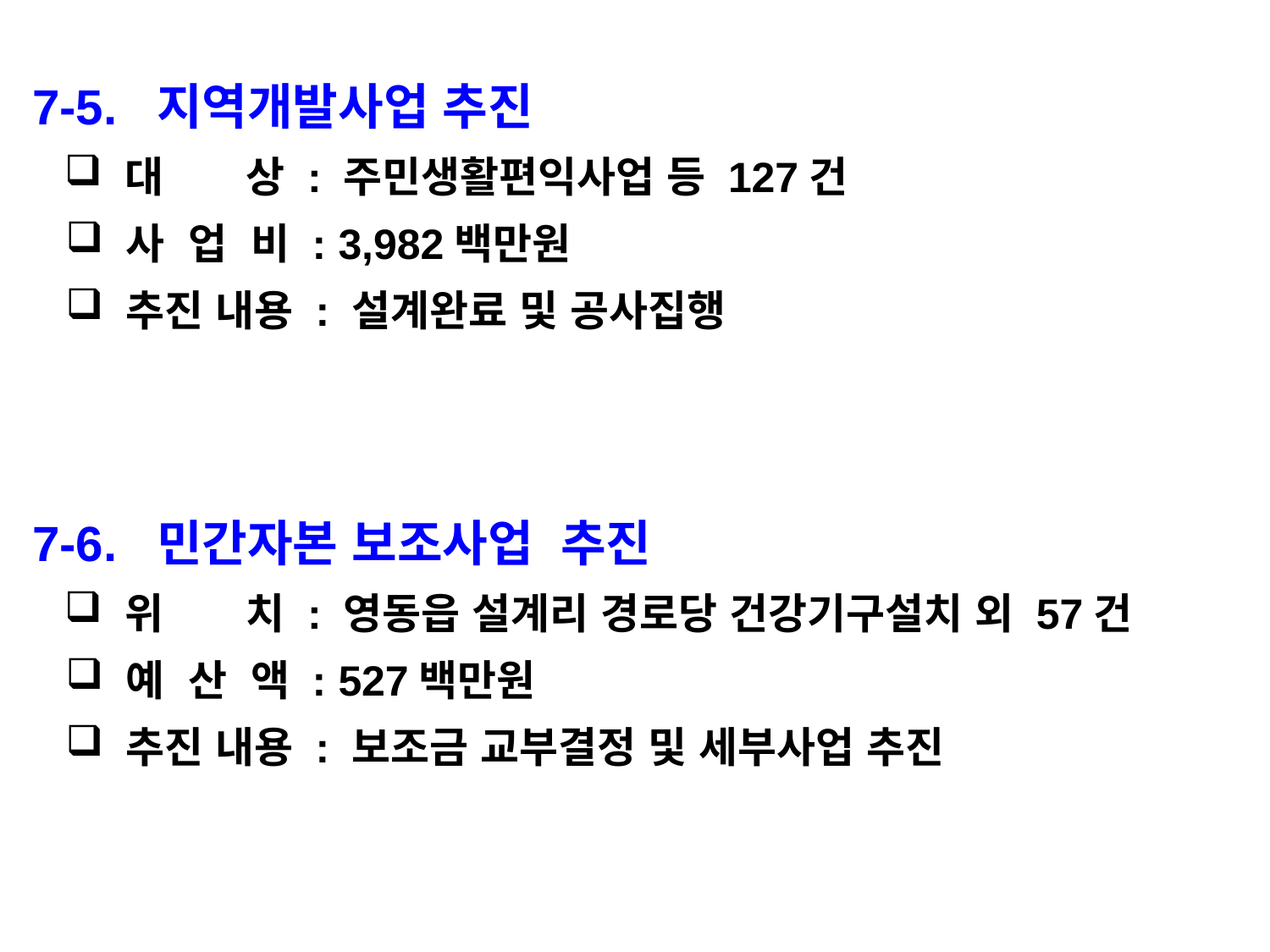

7-5.  지역개발사업 추진
 대       상 : 주민생활편익사업 등 127건
 사  업  비 : 3,982백만원
 추진 내용 : 설계완료 및 공사집행

7-6.  민간자본 보조사업  추진
 위       치 : 영동읍 설계리 경로당 건강기구설치 외 57건
 예  산  액 : 527백만원
 추진 내용 : 보조금 교부결정 및 세부사업 추진